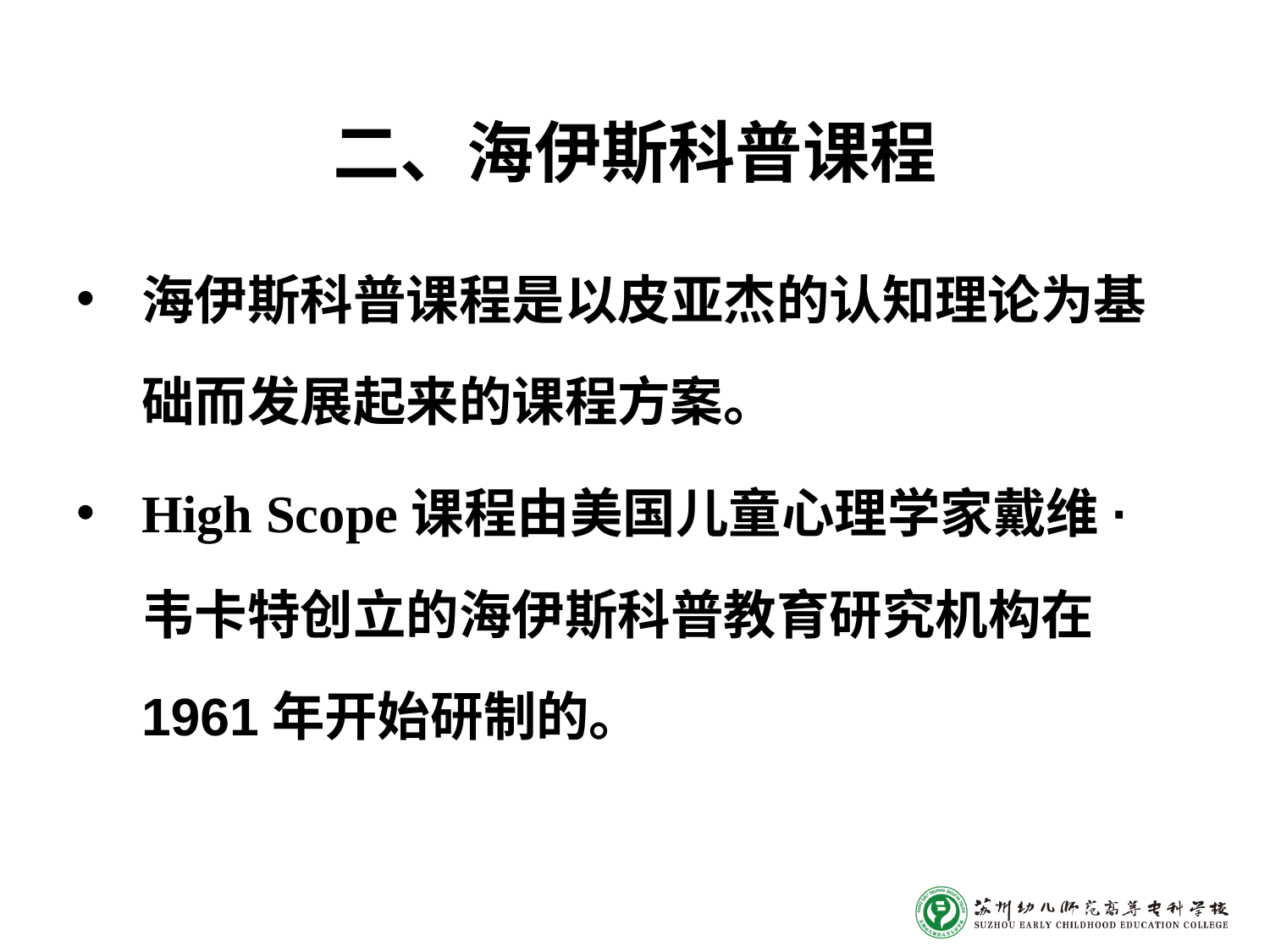

二、海伊斯科普课程
海伊斯科普课程是以皮亚杰的认知理论为基础而发展起来的课程方案。
High Scope课程由美国儿童心理学家戴维·韦卡特创立的海伊斯科普教育研究机构在1961年开始研制的。